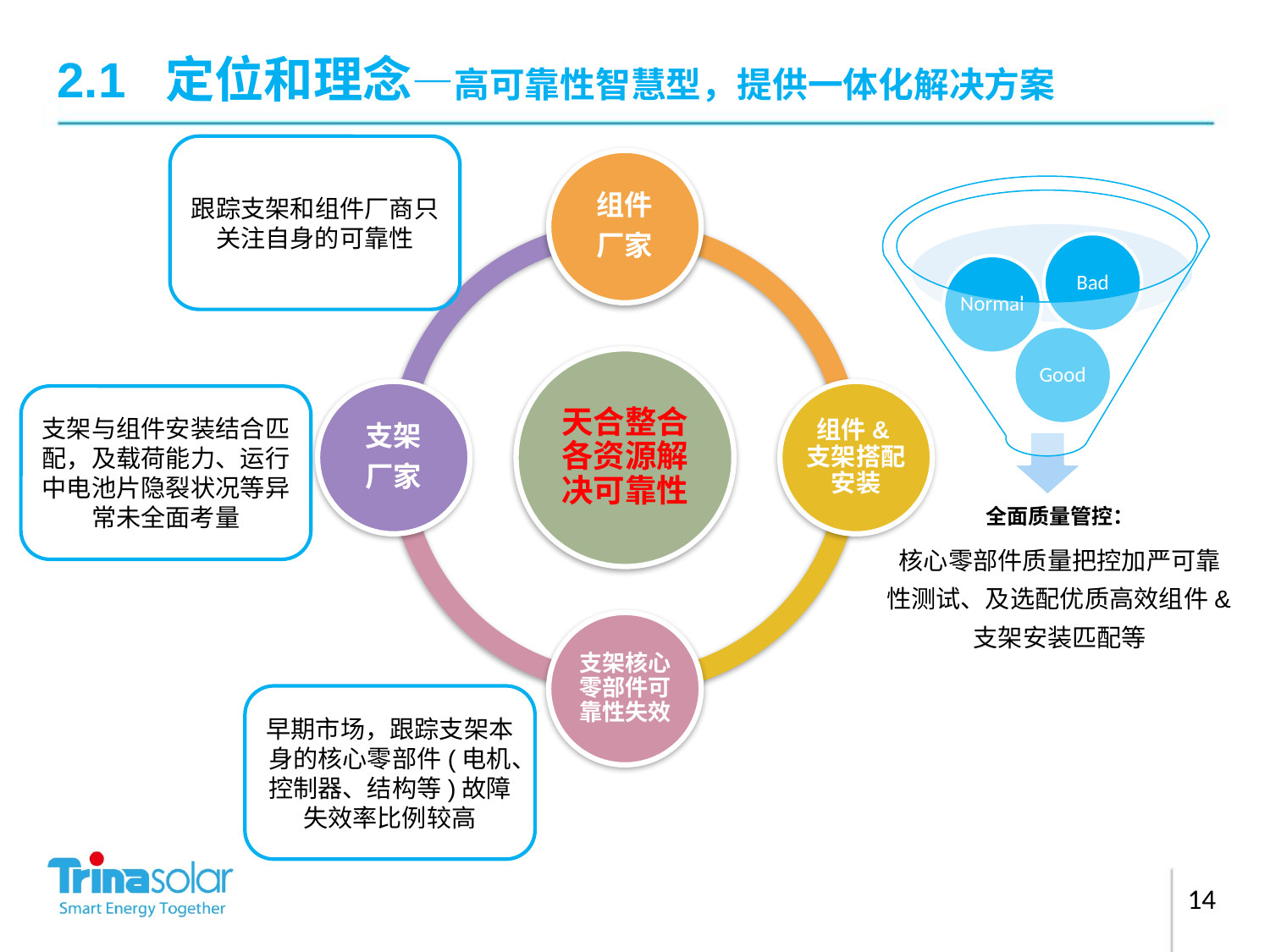

2.1  定位和理念—高可靠性智慧型，提供一体化解决方案
全面质量管控：
核心零部件质量把控加严可靠性测试、及选配优质高效组件&支架安装匹配等
Good
Normal
Bad
跟踪支架和组件厂商只关注自身的可靠性
天合整合各资源解决可靠性
组件
厂家
组件&支架搭配安装
支架核心零部件可靠性失效
支架
厂家
支架与组件安装结合匹配，及载荷能力、运行中电池片隐裂状况等异常未全面考量
早期市场，跟踪支架本身的核心零部件(电机、控制器、结构等)故障失效率比例较高
14